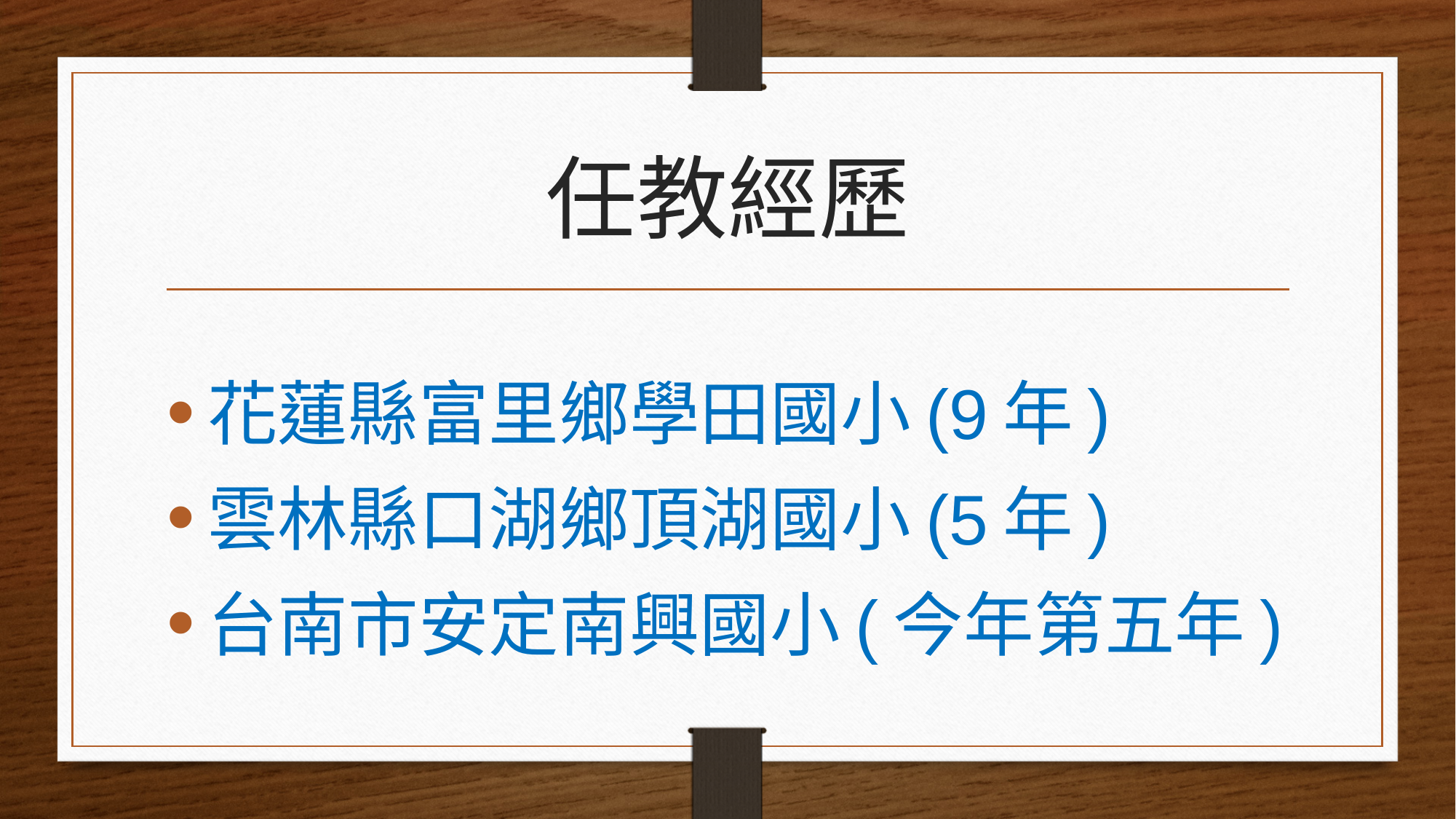

# 任教經歷

花蓮縣富里鄉學田國小(9年)
雲林縣口湖鄉頂湖國小(5年)
台南市安定南興國小(今年第五年)